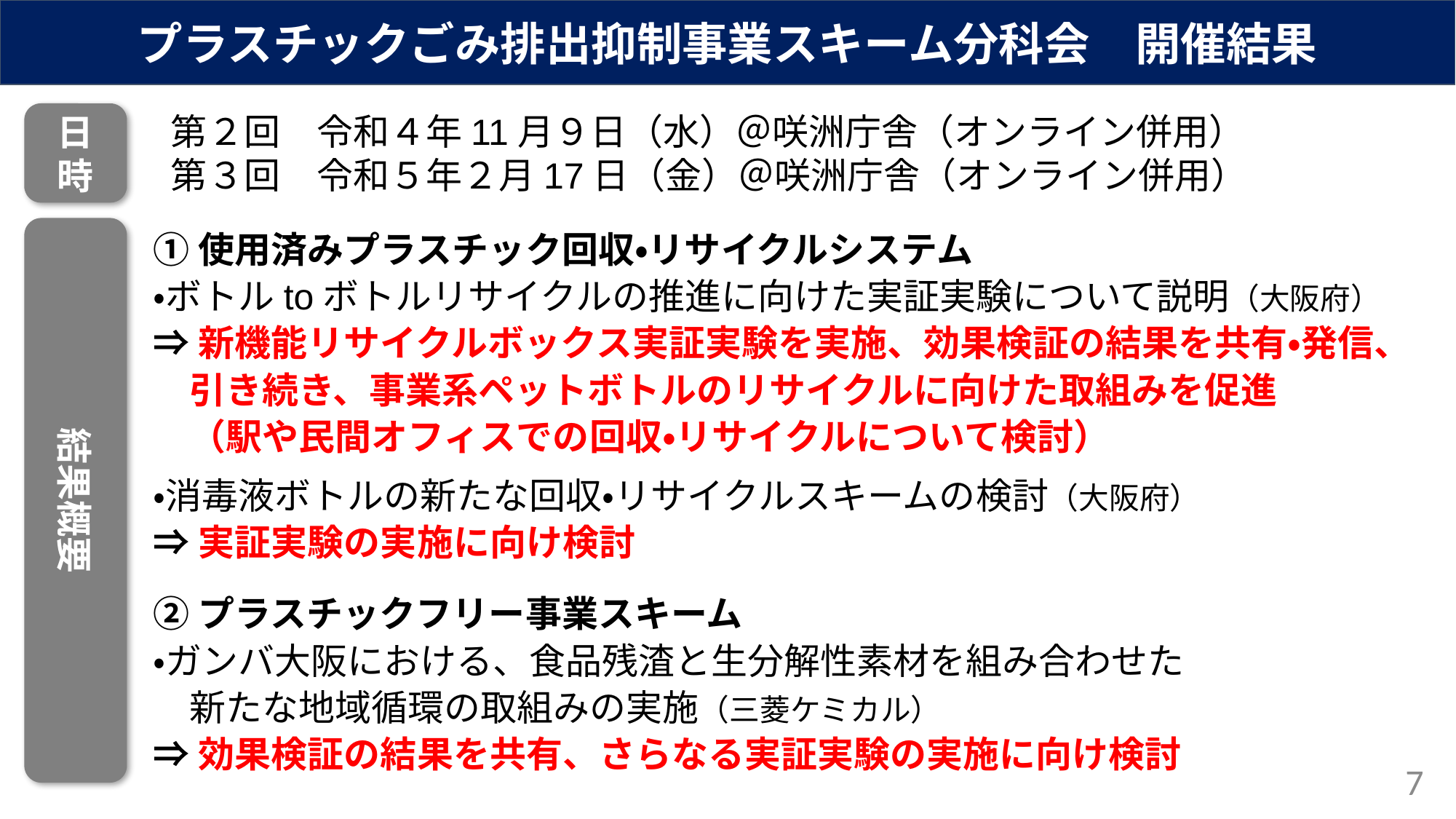

プラスチックごみ排出抑制事業スキーム分科会　開催結果
Ｒ４第２回プラスチックごみ排出抑制事業スキーム分科会　開催結果
日時
第２回　令和４年11月９日（水）＠咲洲庁舎（オンライン併用）
第３回　令和５年２月17日（金）＠咲洲庁舎（オンライン併用）
結果概要
①使用済みプラスチック回収・リサイクルシステム
・ボトルtoボトルリサイクルの推進に向けた実証実験について説明（大阪府）
⇒新機能リサイクルボックス実証実験を実施、効果検証の結果を共有・発信、
　引き続き、事業系ペットボトルのリサイクルに向けた取組みを促進
　（駅や民間オフィスでの回収・リサイクルについて検討）

・消毒液ボトルの新たな回収・リサイクルスキームの検討（大阪府）
⇒実証実験の実施に向け検討

②プラスチックフリー事業スキーム
・ガンバ大阪における、食品残渣と生分解性素材を組み合わせた
　新たな地域循環の取組みの実施（三菱ケミカル）
⇒効果検証の結果を共有、さらなる実証実験の実施に向け検討
7